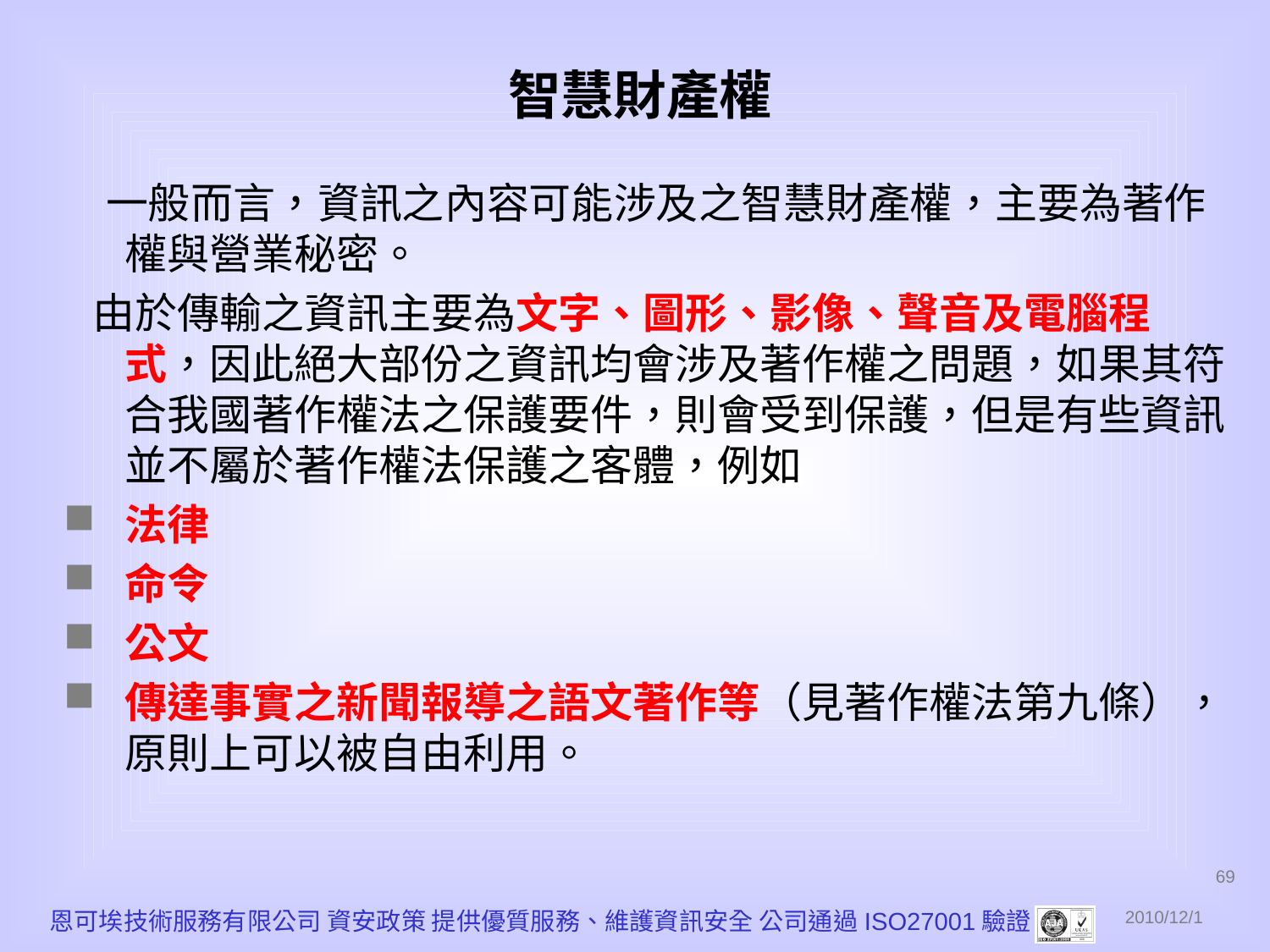

智慧財產權
　一般而言，資訊之內容可能涉及之智慧財產權，主要為著作權與營業秘密。
  由於傳輸之資訊主要為文字、圖形、影像、聲音及電腦程式，因此絕大部份之資訊均會涉及著作權之問題，如果其符合我國著作權法之保護要件，則會受到保護，但是有些資訊並不屬於著作權法保護之客體，例如
法律
命令
公文
傳達事實之新聞報導之語文著作等（見著作權法第九條），原則上可以被自由利用。

69
恩可埃技術服務有限公司 資安政策 提供優質服務、維護資訊安全 公司通過ISO27001驗證
2010/12/1